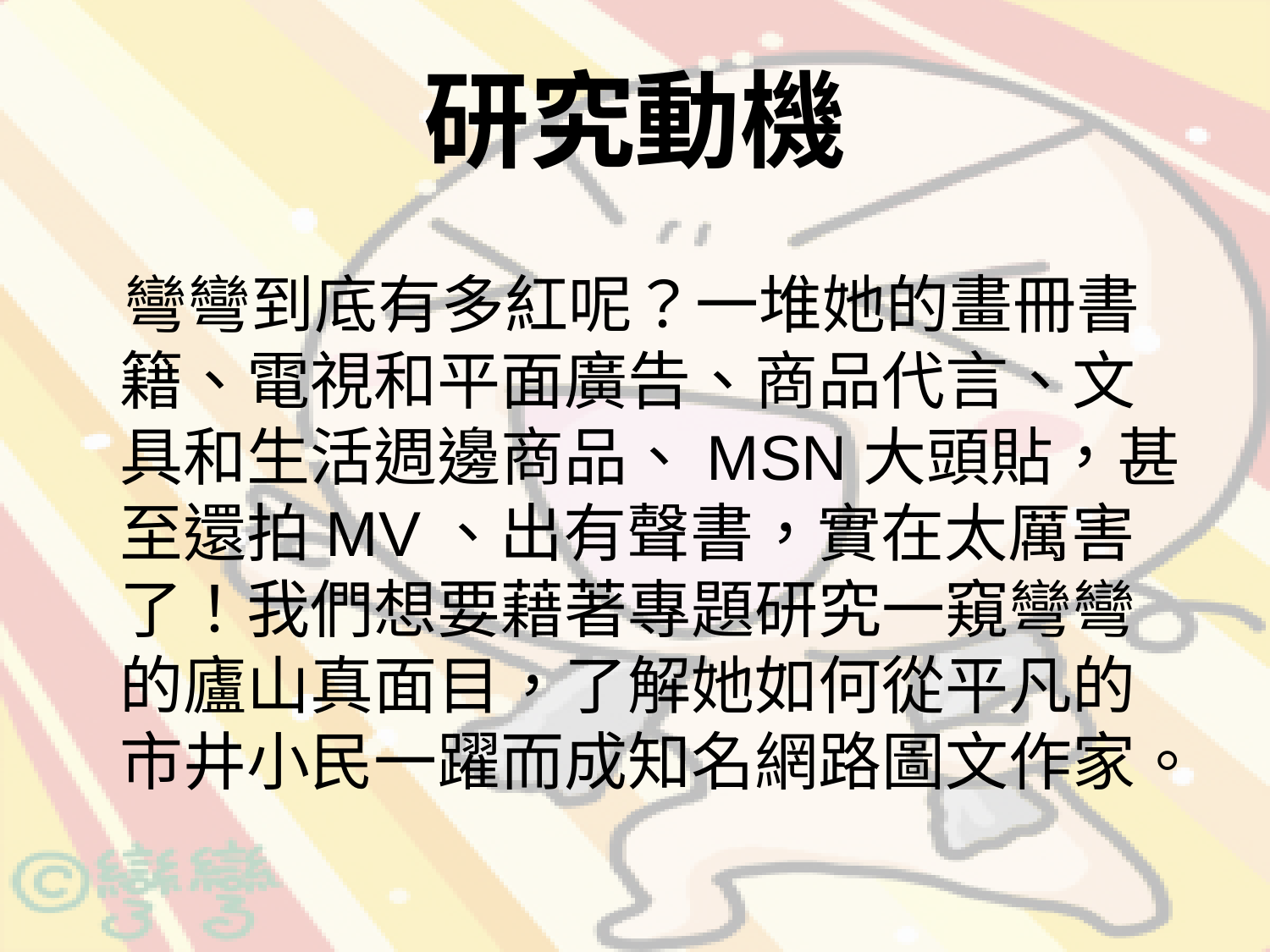

# 研究動機
   彎彎到底有多紅呢？一堆她的畫冊書籍、電視和平面廣告、商品代言、文具和生活週邊商品、MSN大頭貼，甚至還拍MV、出有聲書，實在太厲害了！我們想要藉著專題研究一窺彎彎的廬山真面目，了解她如何從平凡的市井小民一躍而成知名網路圖文作家。